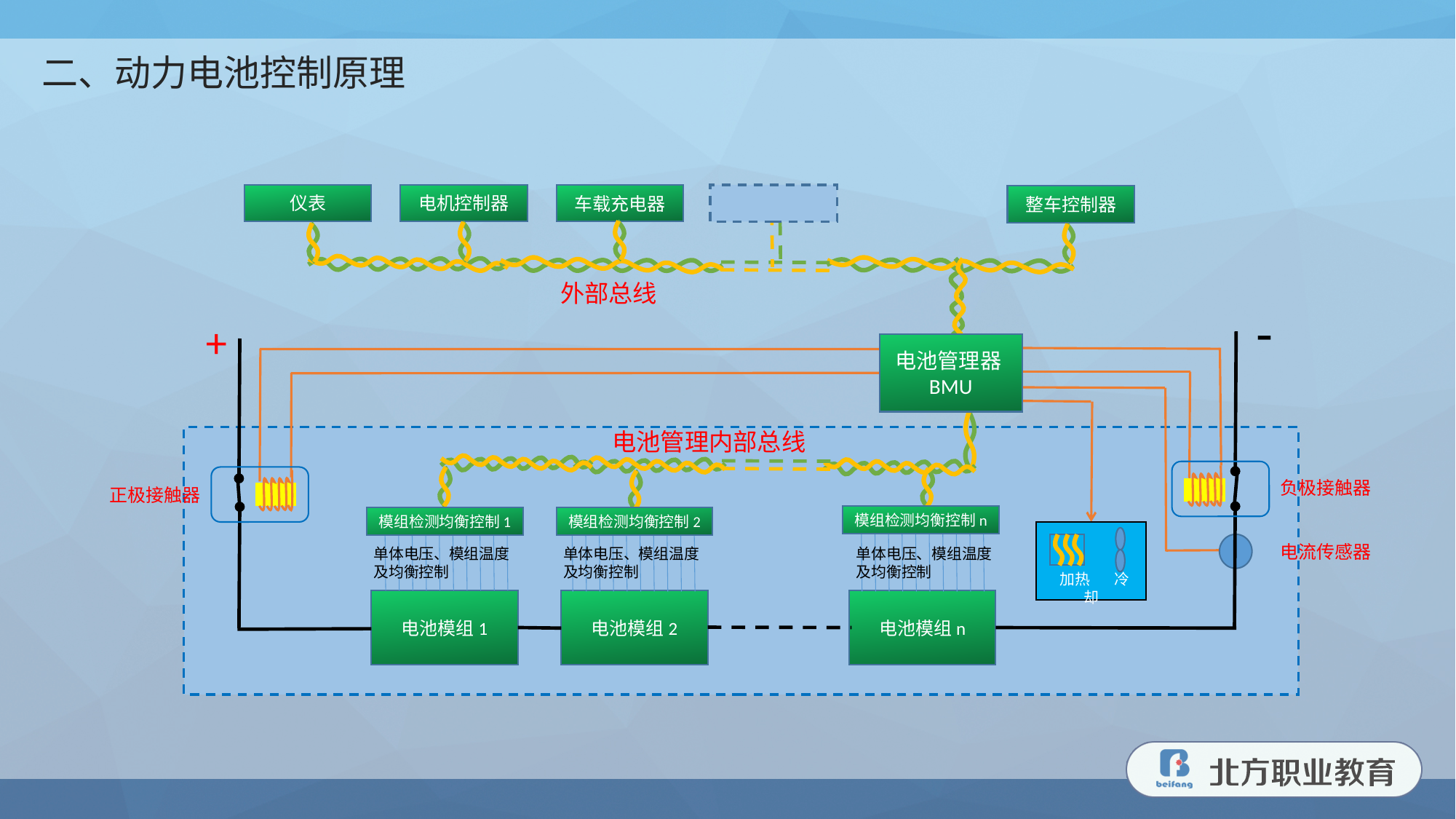

二、动力电池控制原理
仪表
电机控制器
车载充电器

整车控制器

外部总线
-

+

电池管理器BMU

 加热       冷却

电池管理内部总线

负极接触器
正极接触器
模组检测均衡控制n
模组检测均衡控制1
模组检测均衡控制2
电流传感器
单体电压、模组温度及均衡控制
单体电压、模组温度及均衡控制
单体电压、模组温度及均衡控制
电池模组1
电池模组2
电池模组n